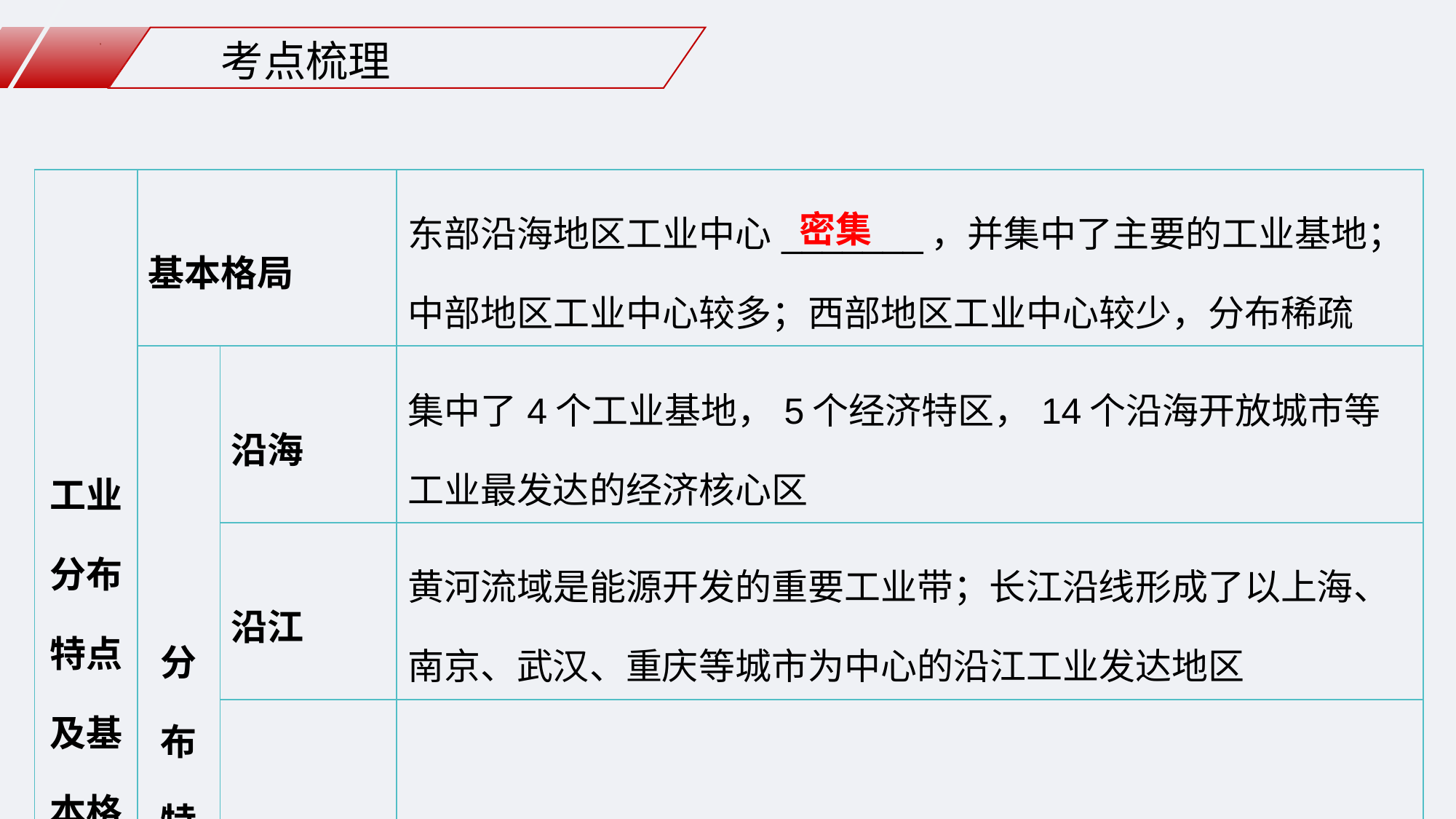

考点梳理

| 工业分布特点及基本格局 | 基本格局 |  | 东部沿海地区工业中心\_\_\_\_\_\_\_，并集中了主要的工业基地；中部地区工业中心较多；西部地区工业中心较少，分布稀疏 |
| --- | --- | --- | --- |
|  | 分布 特点 | 沿海 | 集中了4个工业基地，5个经济特区，14个沿海开放城市等工业最发达的经济核心区 |
|  |  | 沿江 | 黄河流域是能源开发的重要工业带；长江沿线形成了以上海、南京、武汉、重庆等城市为中心的沿江工业发达地区 |
|  |  | 沿铁路线 | 京广、京沪、哈大、陇海、沪昆等铁路沿线形成许多工业基地 |
密集